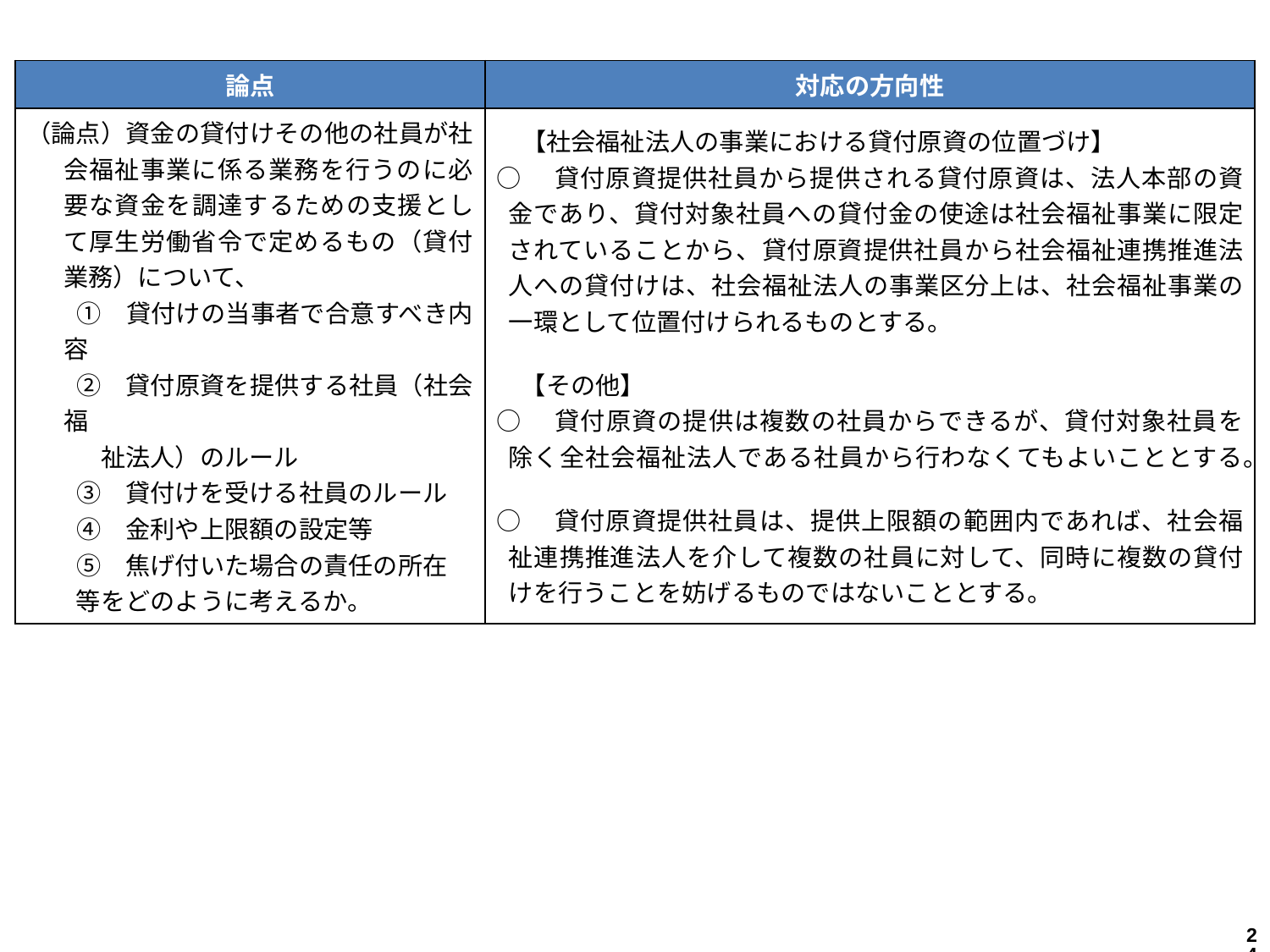

| 論点 | 対応の方向性 |
| --- | --- |
| （論点）資金の貸付けその他の社員が社会福祉事業に係る業務を行うのに必要な資金を調達するための支援として厚生労働省令で定めるもの（貸付業務）について、 　　①　貸付けの当事者で合意すべき内容 　　②　貸付原資を提供する社員（社会福 　　　祉法人）のルール 　　③　貸付けを受ける社員のルール 　　④　金利や上限額の設定等 　　⑤　焦げ付いた場合の責任の所在 　　等をどのように考えるか。 | 【社会福祉法人の事業における貸付原資の位置づけ】 ○　貸付原資提供社員から提供される貸付原資は、法人本部の資金であり、貸付対象社員への貸付金の使途は社会福祉事業に限定されていることから、貸付原資提供社員から社会福祉連携推進法人への貸付けは、社会福祉法人の事業区分上は、社会福祉事業の一環として位置付けられるものとする。 　【その他】 ○　貸付原資の提供は複数の社員からできるが、貸付対象社員を除く全社会福祉法人である社員から行わなくてもよいこととする。 ○　貸付原資提供社員は、提供上限額の範囲内であれば、社会福祉連携推進法人を介して複数の社員に対して、同時に複数の貸付けを行うことを妨げるものではないこととする。 |
24